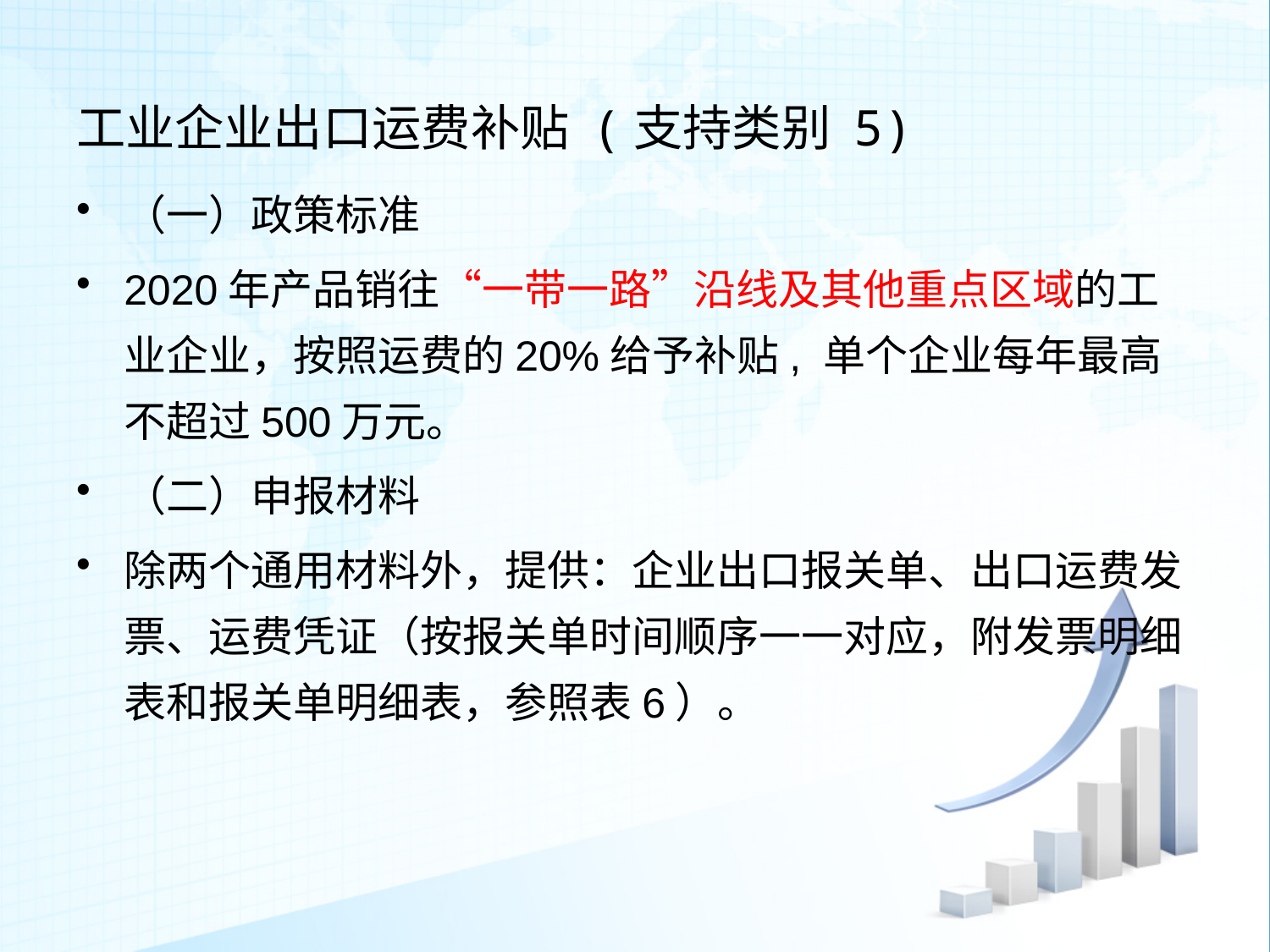

# 工业企业出口运费补贴 (支持类别 5)
（一）政策标准
2020年产品销往“一带一路”沿线及其他重点区域的工业企业，按照运费的20%给予补贴, 单个企业每年最高不超过500万元。
（二）申报材料
除两个通用材料外，提供：企业出口报关单、出口运费发票、运费凭证（按报关单时间顺序一一对应，附发票明细表和报关单明细表，参照表6）。